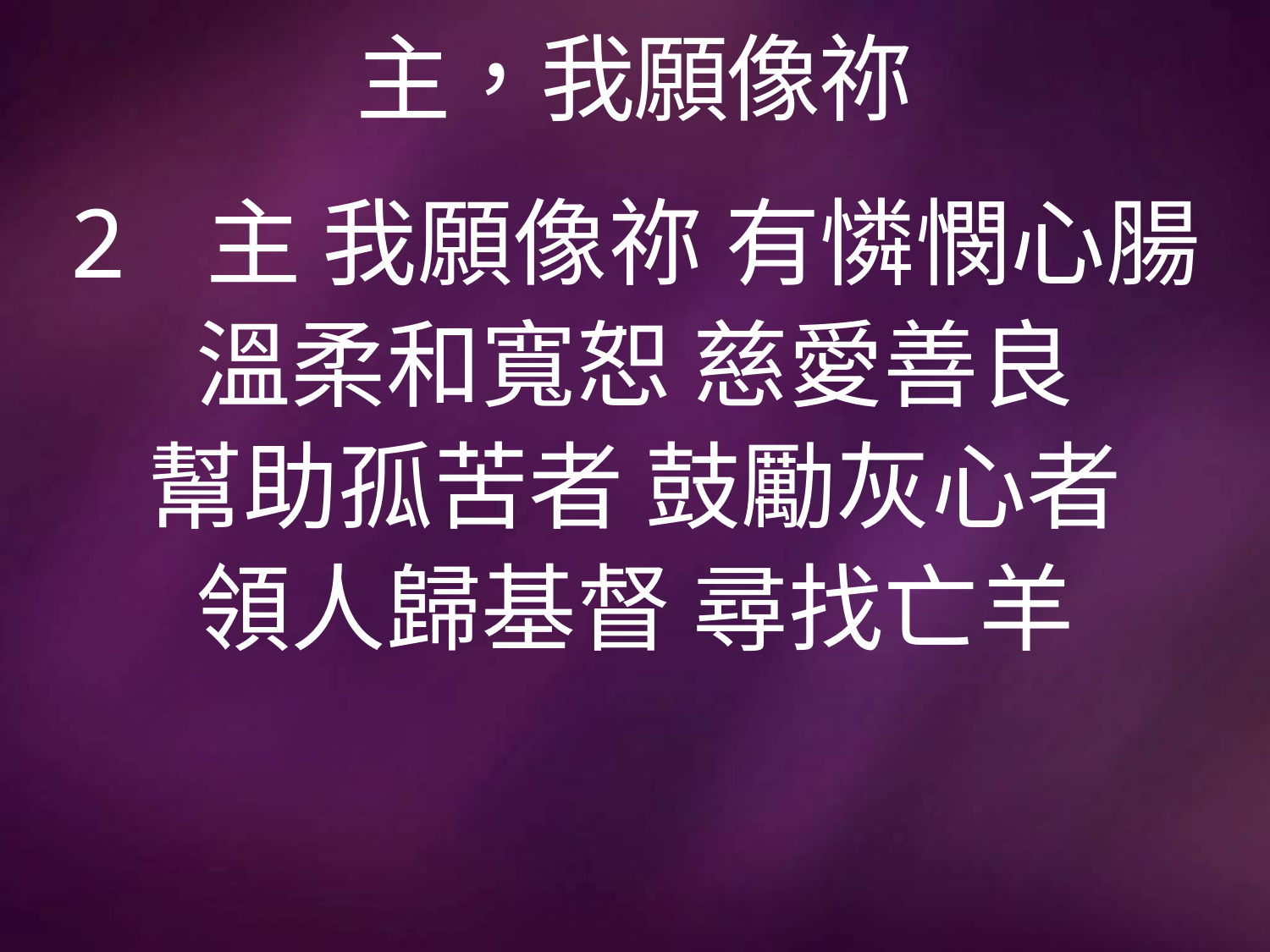

# 主，我願像祢
2 主 我願像祢 有憐憫心腸
溫柔和寬恕 慈愛善良
幫助孤苦者 鼓勵灰心者
領人歸基督 尋找亡羊